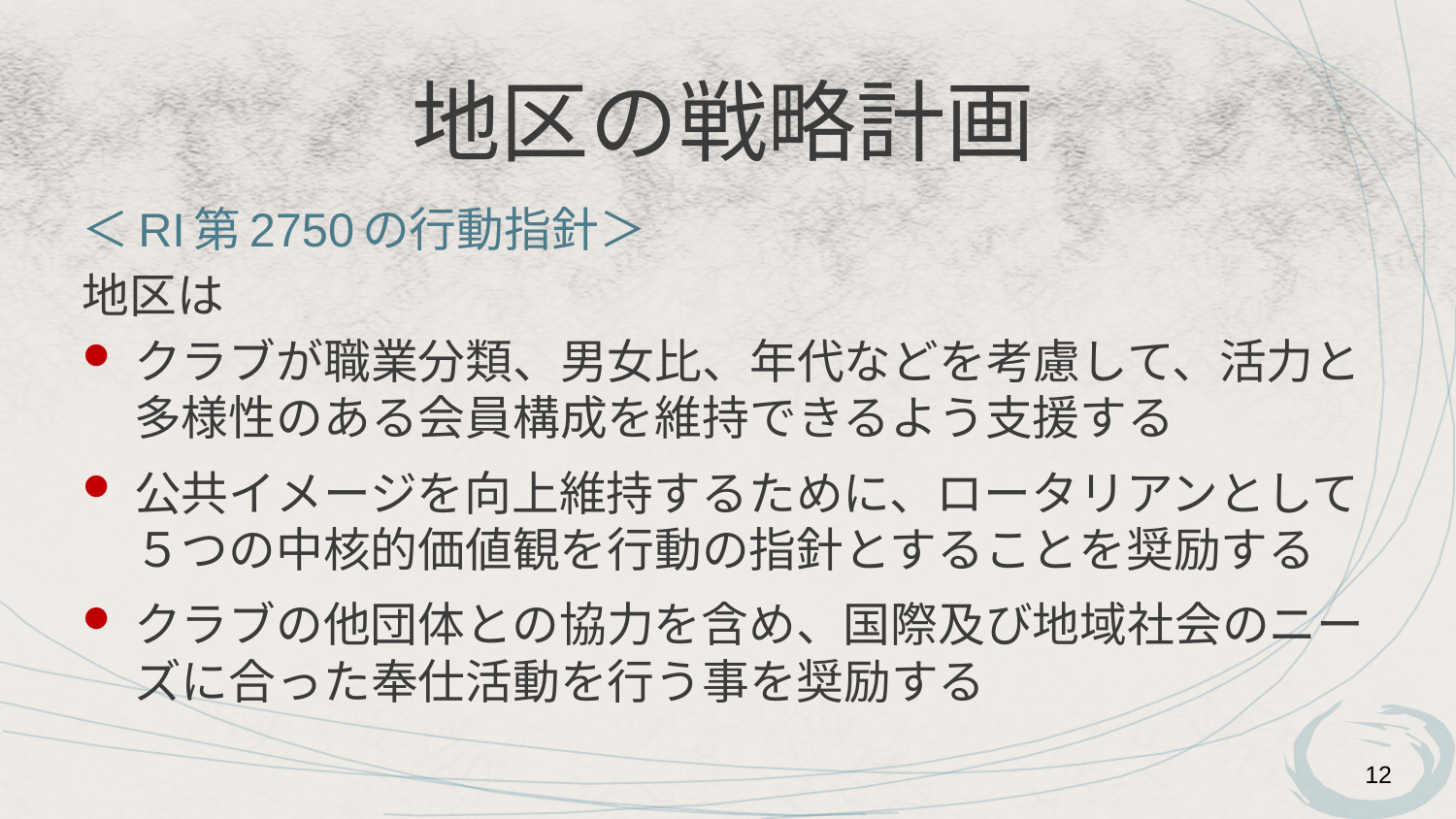

# 地区の戦略計画
＜RI第2750の行動指針＞
地区は
クラブが職業分類、男女比、年代などを考慮して、活力と多様性のある会員構成を維持できるよう支援する
公共イメージを向上維持するために、ロータリアンとして５つの中核的価値観を行動の指針とすることを奨励する
クラブの他団体との協力を含め、国際及び地域社会のニーズに合った奉仕活動を行う事を奨励する

12